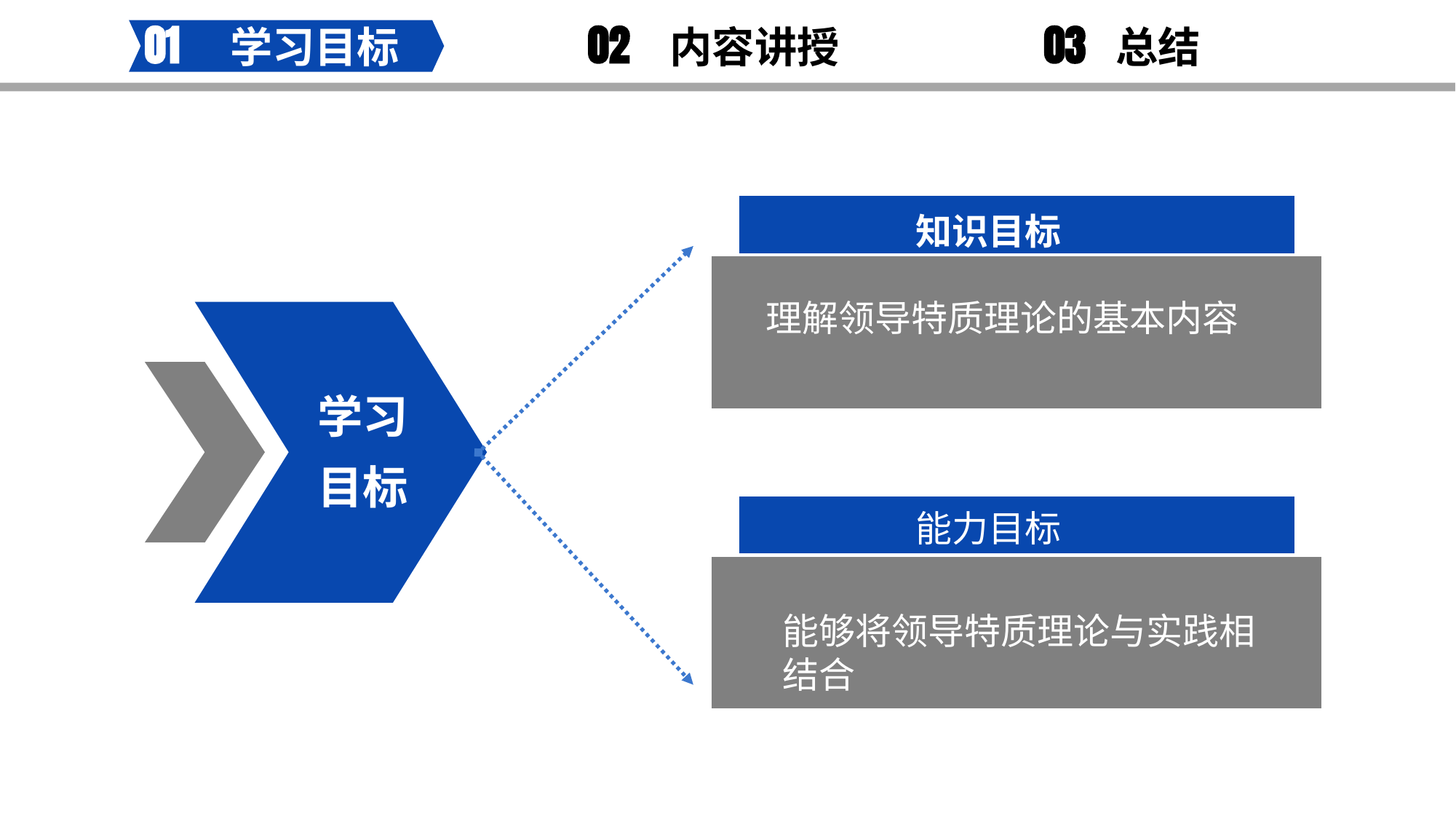

02   内容讲授
03  总结

01    学习目标

知识目标

理解领导特质理论的基本内容

学习目标
能进行有效沟通

能力目标

能够将领导特质理论与实践相结合